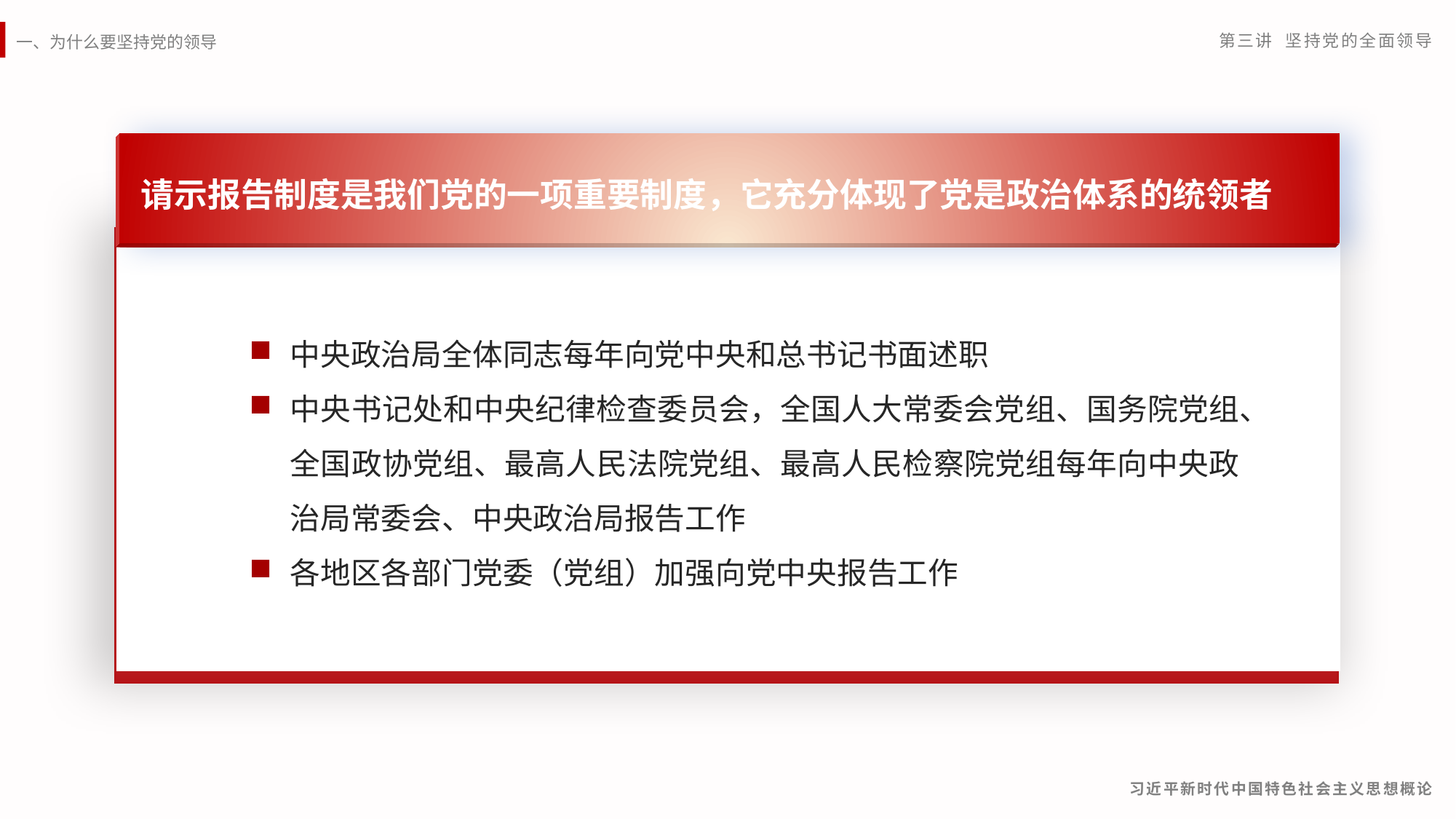

请示报告制度是我们党的一项重要制度，它充分体现了党是政治体系的统领者

中央政治局全体同志每年向党中央和总书记书面述职
中央书记处和中央纪律检查委员会，全国人大常委会党组、国务院党组、全国政协党组、最高人民法院党组、最高人民检察院党组每年向中央政治局常委会、中央政治局报告工作
各地区各部门党委（党组）加强向党中央报告工作